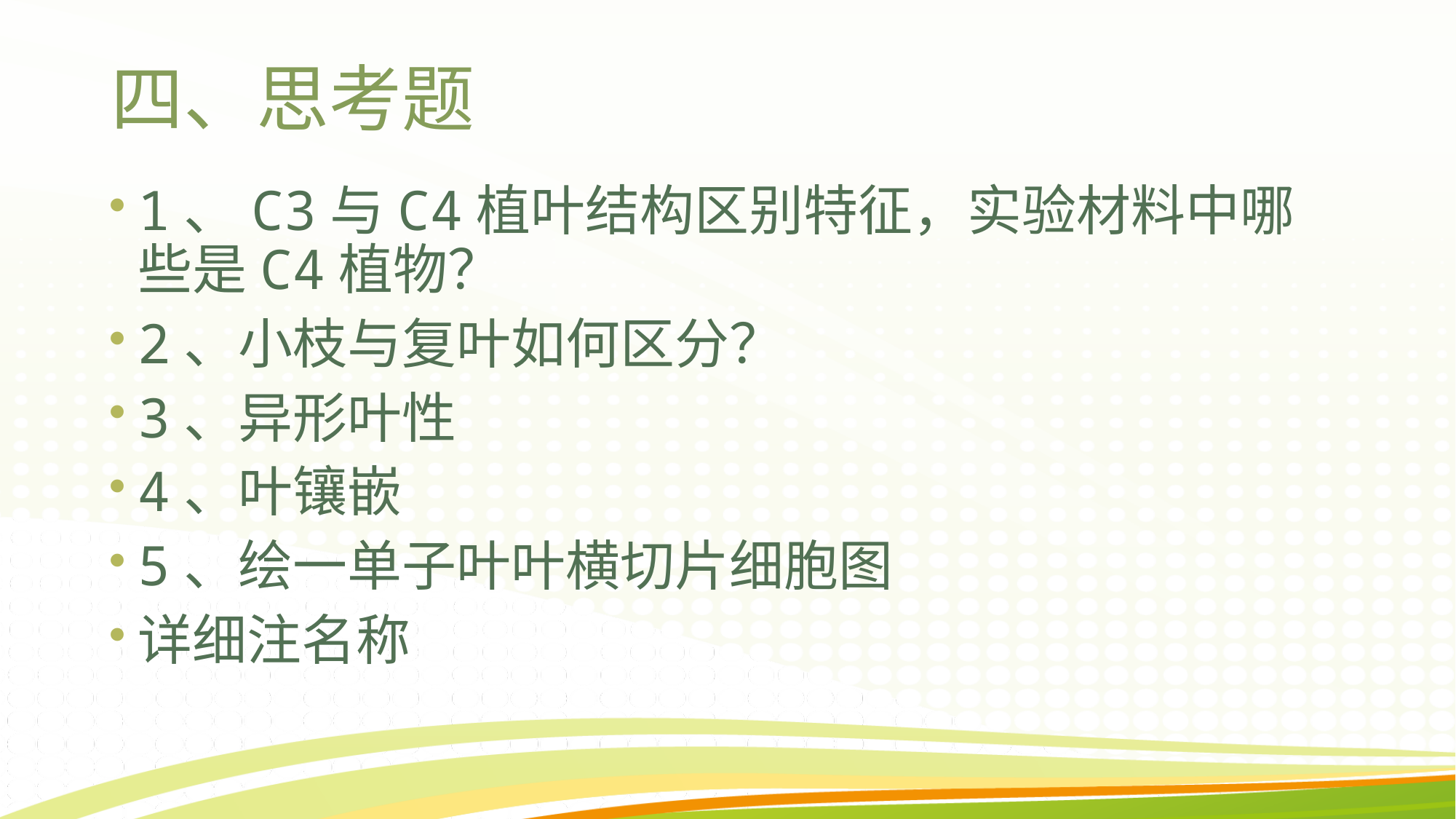

# 四、思考题
1、C3与C4植叶结构区别特征，实验材料中哪些是C4植物？
2、小枝与复叶如何区分？
3、异形叶性
4、叶镶嵌
5、绘一单子叶叶横切片细胞图
详细注名称